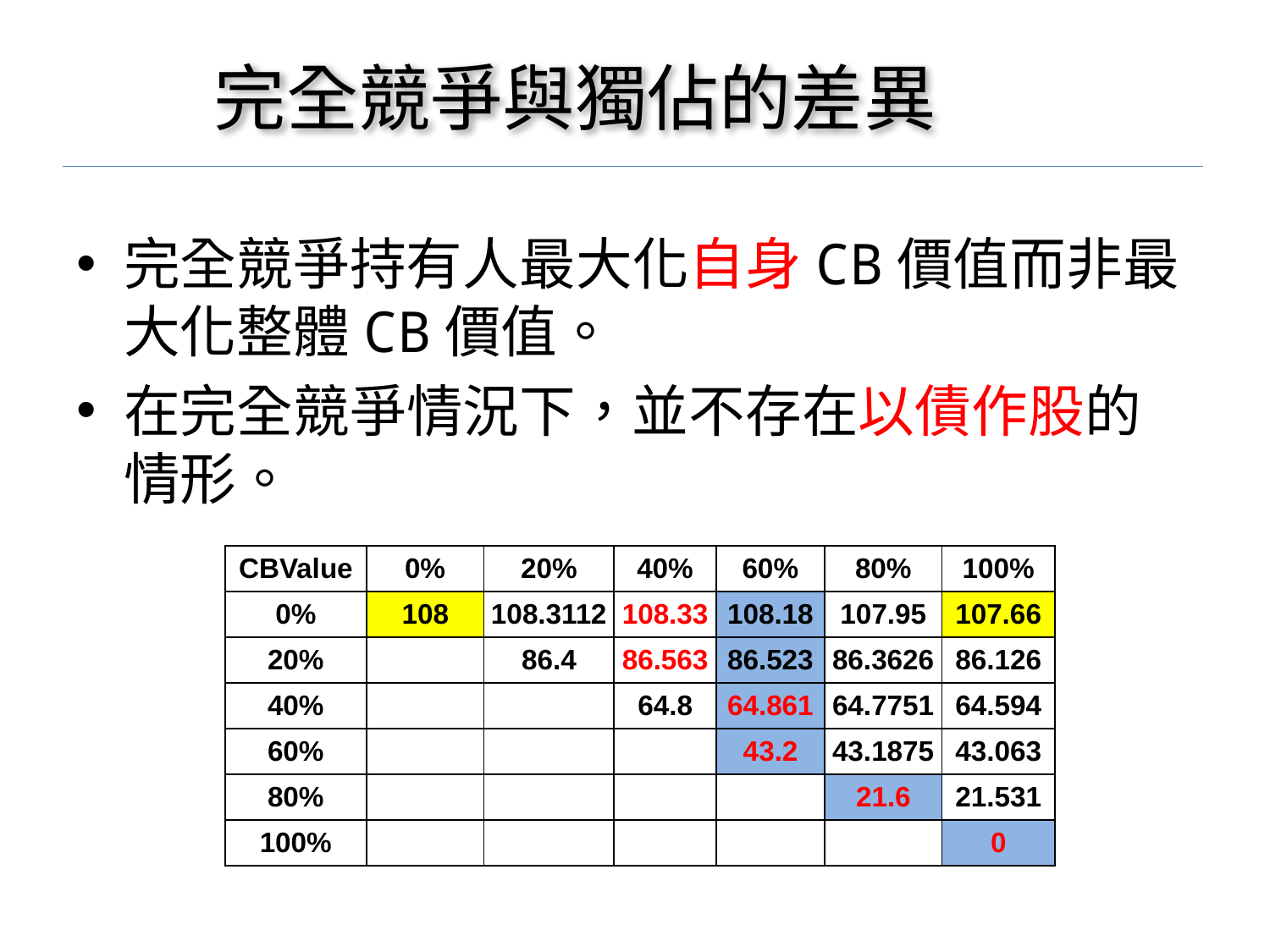

# 完全競爭與獨佔的差異
完全競爭持有人最大化自身CB價值而非最大化整體CB價值。
在完全競爭情況下，並不存在以債作股的情形。
| CBValue | 0% | 20% | 40% | 60% | 80% | 100% |
| --- | --- | --- | --- | --- | --- | --- |
| 0% | 108 | 108.3112 | 108.33 | 108.18 | 107.95 | 107.66 |
| 20% |  | 86.4 | 86.563 | 86.523 | 86.3626 | 86.126 |
| 40% |  |  | 64.8 | 64.861 | 64.7751 | 64.594 |
| 60% |  |  |  | 43.2 | 43.1875 | 43.063 |
| 80% |  |  |  |  | 21.6 | 21.531 |
| 100% |  |  |  |  |  | 0 |